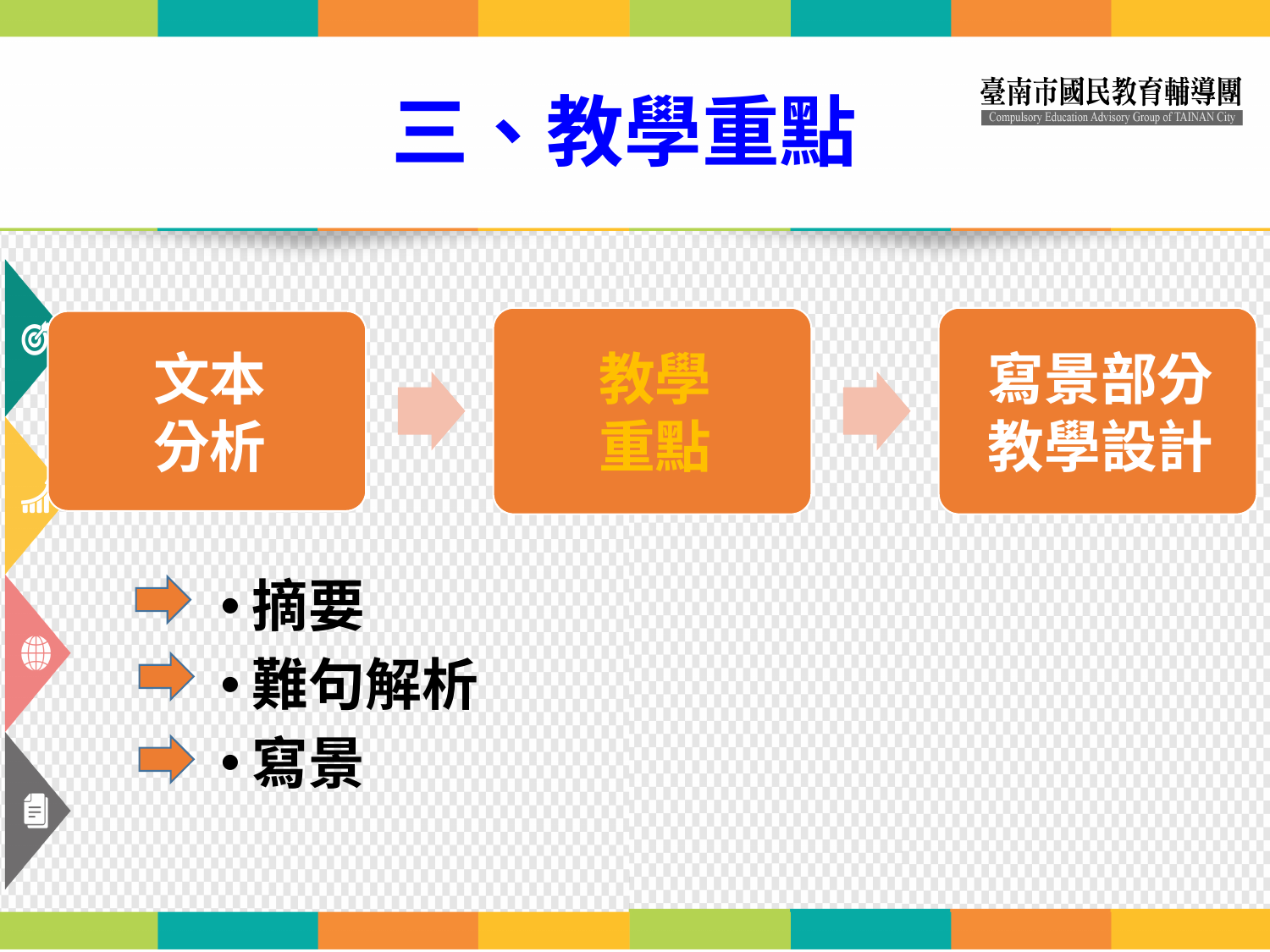

三、教學重點
文本
分析

教學
重點

寫景部分教學設計
摘要
難句解析
寫景